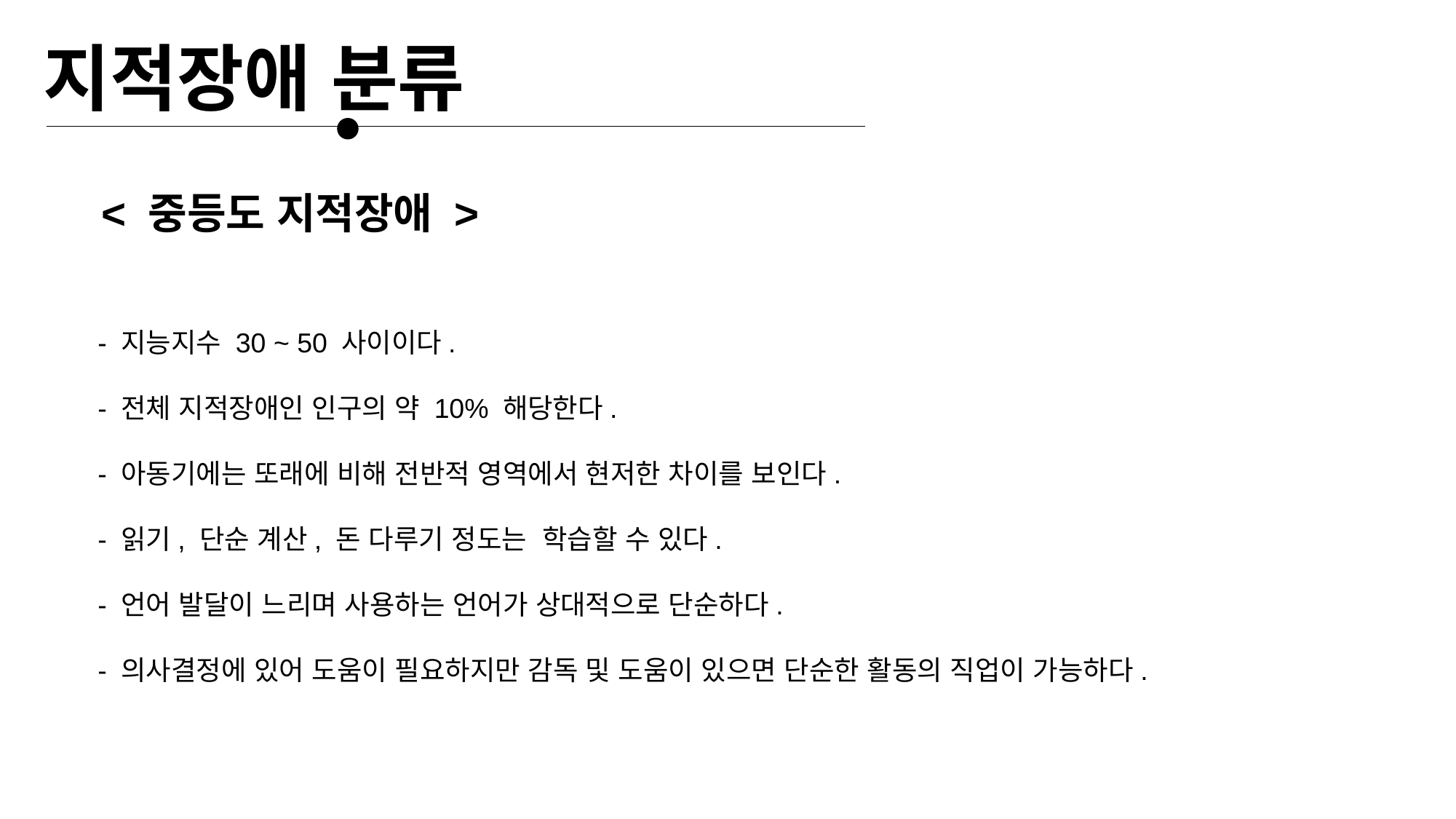

지적장애 분류

< 중등도 지적장애 >
- 지능지수 30 ~ 50 사이이다.
- 전체 지적장애인 인구의 약 10% 해당한다.
- 아동기에는 또래에 비해 전반적 영역에서 현저한 차이를 보인다.
- 읽기, 단순 계산, 돈 다루기 정도는  학습할 수 있다.
- 언어 발달이 느리며 사용하는 언어가 상대적으로 단순하다.
- 의사결정에 있어 도움이 필요하지만 감독 및 도움이 있으면 단순한 활동의 직업이 가능하다.